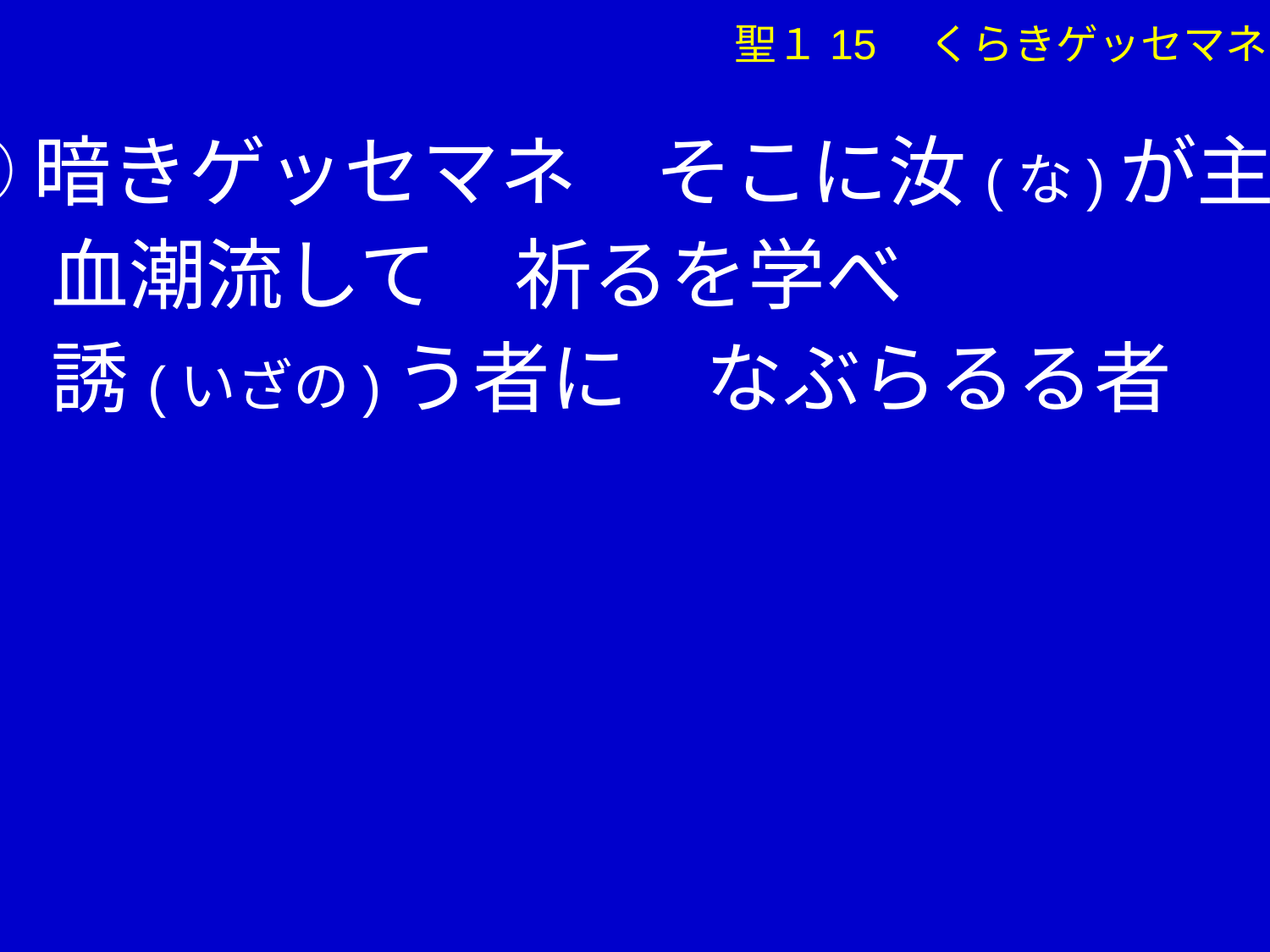

聖１15　くらきゲッセマネ
➀暗きゲッセマネ　そこに汝(な)が主の
 　血潮流して　祈るを学べ
 　誘(いざの)う者に　なぶらるる者